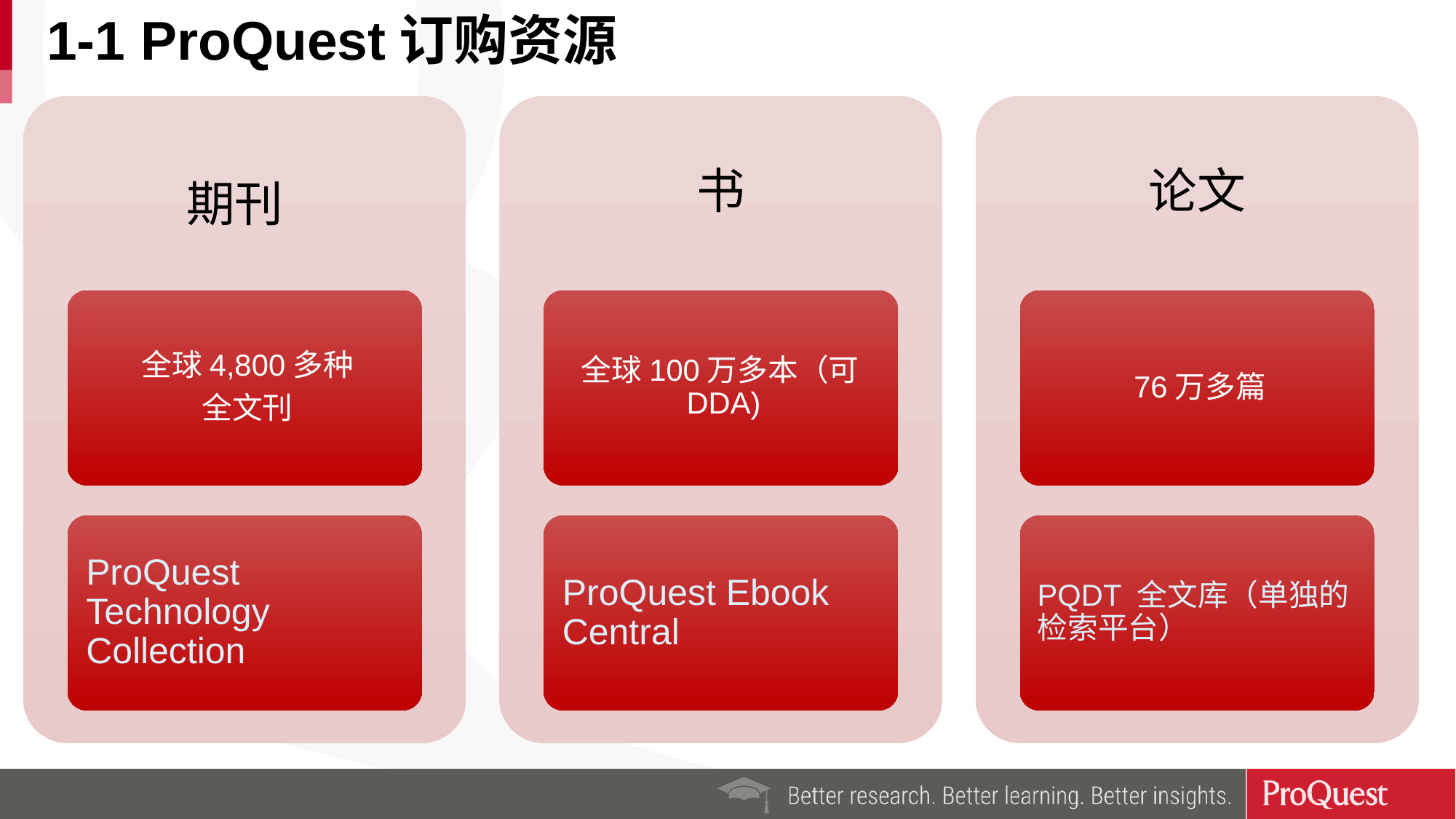

1-1 ProQuest订购资源
期刊
全球4,800多种
全文刊
ProQuest Technology Collection
书
全球100万多本（可DDA)
ProQuest Ebook Central
论文
76万多篇
PQDT 全文库（单独的检索平台）